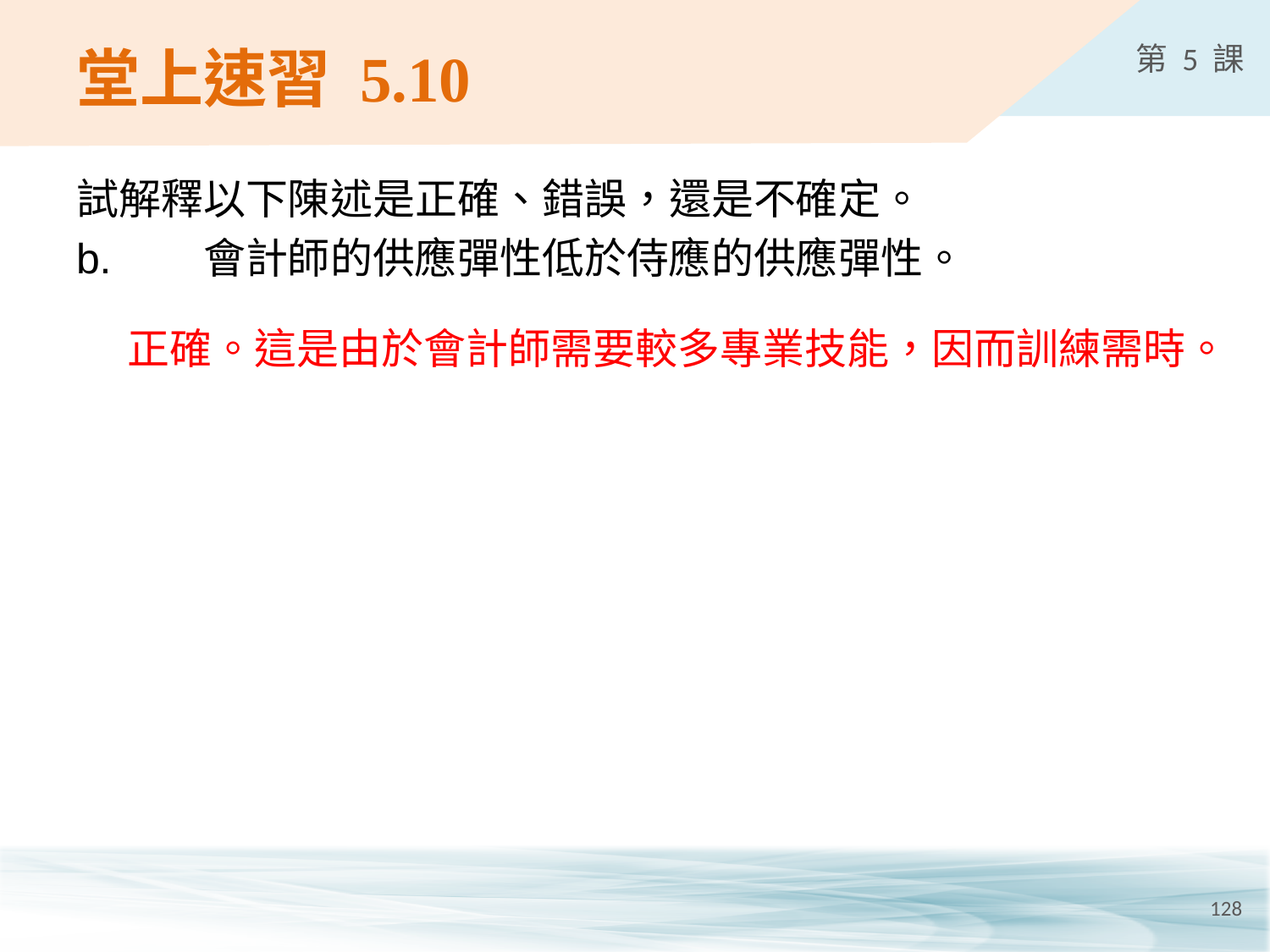

# 堂上速習 5.10
試解釋以下陳述是正確、錯誤，還是不確定。
b.	會計師的供應彈性低於侍應的供應彈性。
正確。這是由於會計師需要較多專業技能，因而訓練需時。
128